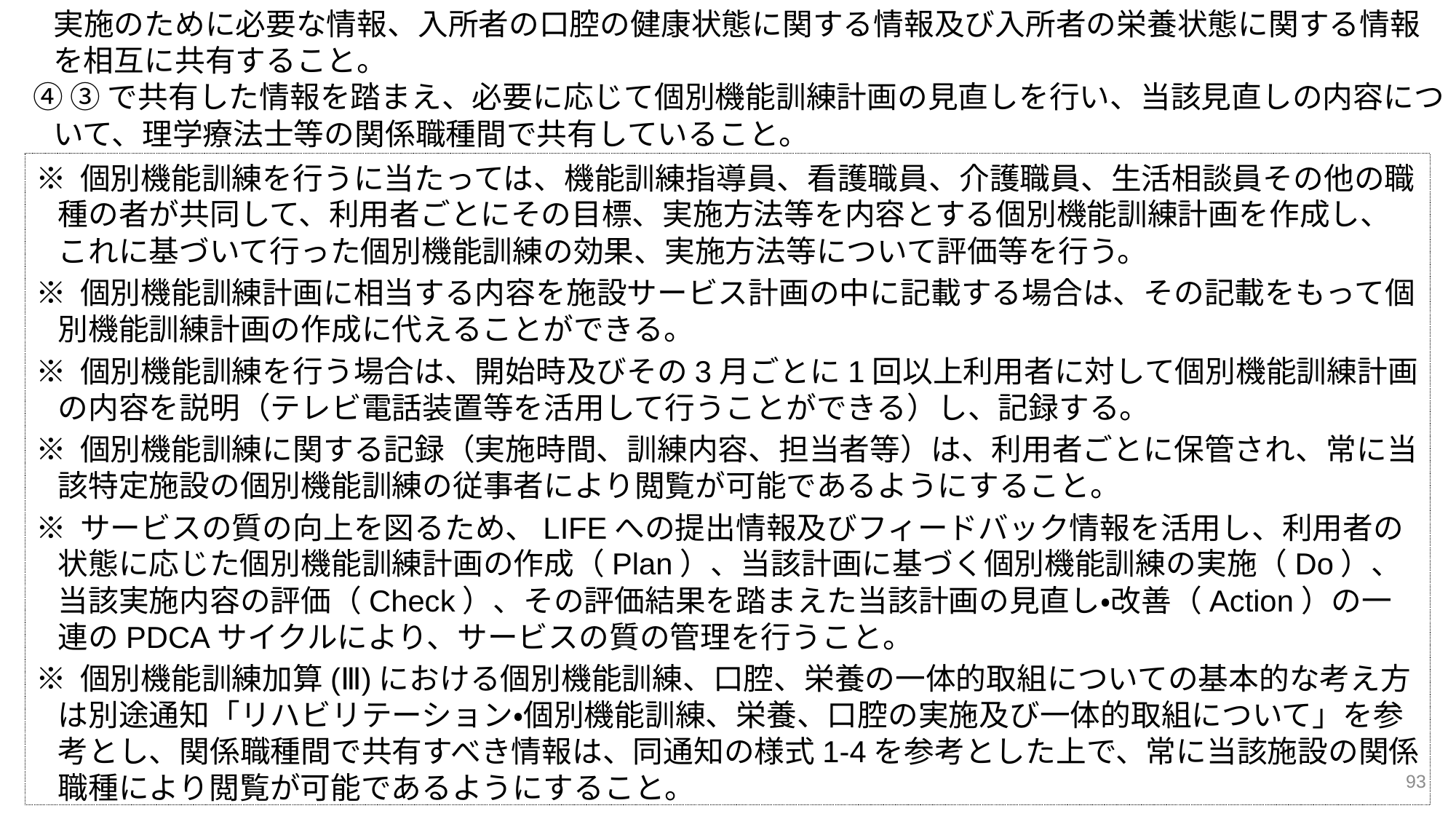

実施のために必要な情報、入所者の口腔の健康状態に関する情報及び入所者の栄養状態に関する情報を相互に共有すること。
④ ③で共有した情報を踏まえ、必要に応じて個別機能訓練計画の見直しを行い、当該見直しの内容について、理学療法士等の関係職種間で共有していること。
※ 個別機能訓練を行うに当たっては、機能訓練指導員、看護職員、介護職員、生活相談員その他の職種の者が共同して、利用者ごとにその目標、実施方法等を内容とする個別機能訓練計画を作成し、これに基づいて行った個別機能訓練の効果、実施方法等について評価等を行う。

※ 個別機能訓練計画に相当する内容を施設サービス計画の中に記載する場合は、その記載をもって個別機能訓練計画の作成に代えることができる。

※ 個別機能訓練を行う場合は、開始時及びその3月ごとに1回以上利用者に対して個別機能訓練計画の内容を説明（テレビ電話装置等を活用して行うことができる）し、記録する。

※ 個別機能訓練に関する記録（実施時間、訓練内容、担当者等）は、利用者ごとに保管され、常に当該特定施設の個別機能訓練の従事者により閲覧が可能であるようにすること。

※ サービスの質の向上を図るため、LIFEへの提出情報及びフィードバック情報を活用し、利用者の状態に応じた個別機能訓練計画の作成（Plan）、当該計画に基づく個別機能訓練の実施（Do）、当該実施内容の評価（Check）、その評価結果を踏まえた当該計画の見直し・改善（Action）の一連のPDCAサイクルにより、サービスの質の管理を行うこと。

※ 個別機能訓練加算(Ⅲ)における個別機能訓練、口腔、栄養の一体的取組についての基本的な考え方は別途通知「リハビリテーション・個別機能訓練、栄養、口腔の実施及び一体的取組について」を参考とし、関係職種間で共有すべき情報は、同通知の様式1-4を参考とした上で、常に当該施設の関係職種により閲覧が可能であるようにすること。
93